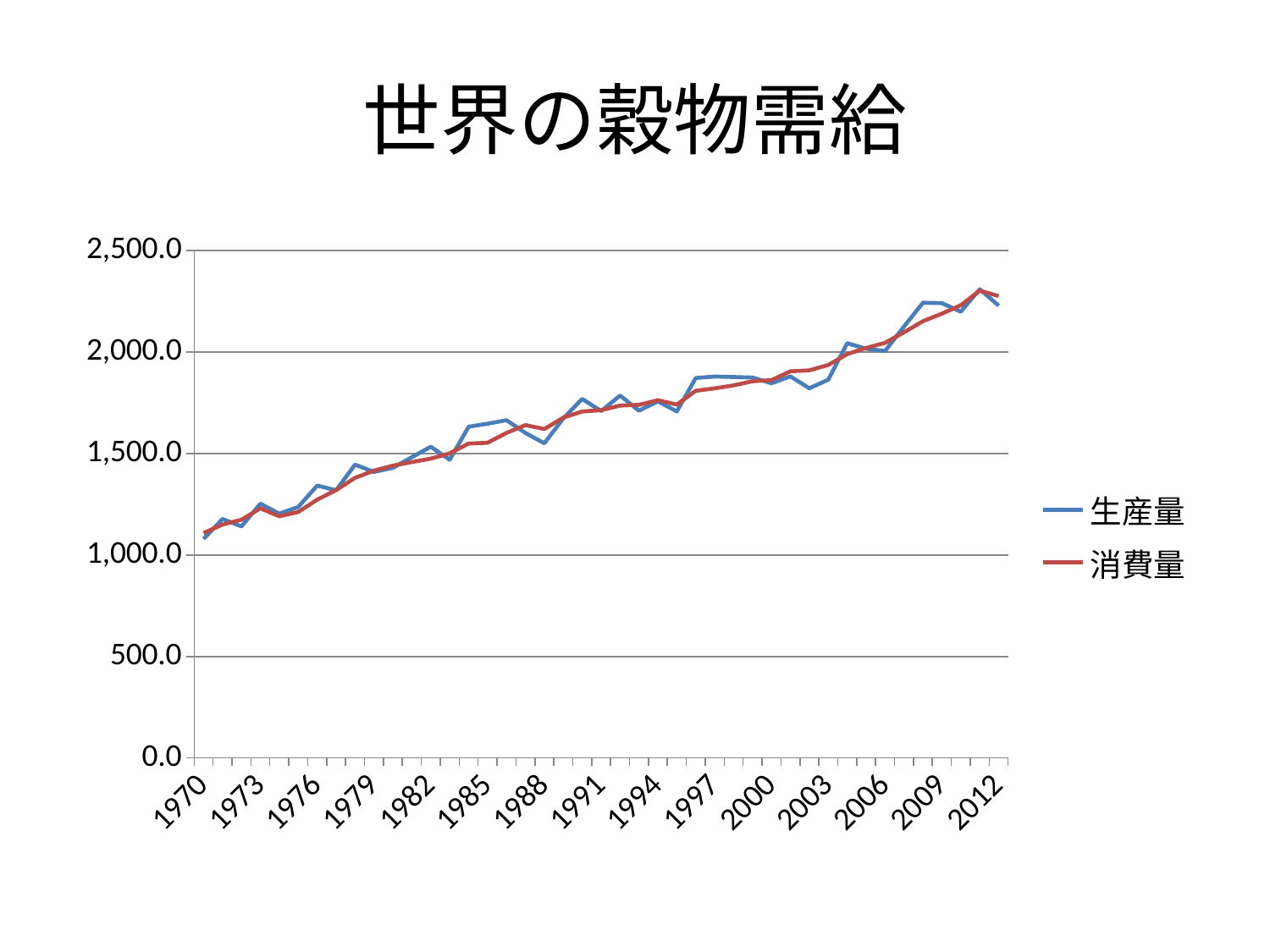

# 世界の穀物需給

### Chart

| Category | 生産量 | 消費量 |
|---|---|---|
| 1970 | 1078.7060000000001 | 1107.951 |
| 1971 | 1177.258 | 1149.974 |
| 1972 | 1140.61 | 1173.6209999999999 |
| 1973 | 1252.955 | 1229.811 |
| 1974 | 1203.498 | 1190.464 |
| 1975 | 1236.535 | 1211.8339999999998 |
| 1976 | 1341.753 | 1272.763 |
| 1977 | 1318.999 | 1319.4370000000001 |
| 1978 | 1445.1419999999998 | 1380.0639999999999 |
| 1979 | 1409.235 | 1415.6939999999972 |
| 1980 | 1429.238 | 1439.934 |
| 1981 | 1481.9080000000001 | 1457.8039999999999 |
| 1982 | 1532.992 | 1474.637 |
| 1983 | 1469.439 | 1500.9180000000001 |
| 1984 | 1631.753 | 1548.984 |
| 1985 | 1646.507 | 1552.701 |
| 1986 | 1664.024 | 1601.375 |
| 1987 | 1600.953 | 1639.717 |
| 1988 | 1550.234 | 1620.401 |
| 1989 | 1672.6599999999999 | 1676.726 |
| 1990 | 1769.019 | 1706.972 |
| 1991 | 1708.978 | 1713.608 |
| 1992 | 1785.5729999999999 | 1736.066 |
| 1993 | 1710.782 | 1739.6929999999998 |
| 1994 | 1756.6219999999998 | 1762.289 |
| 1995 | 1707.249 | 1740.895 |
| 1996 | 1871.926000000001 | 1808.8819999999998 |
| 1997 | 1879.026 | 1820.8839999999998 |
| 1998 | 1876.807 | 1835.3129999999999 |
| 1999 | 1874.086 | 1855.875 |
| 2000 | 1846.008 | 1861.1849999999972 |
| 2001 | 1879.6399999999999 | 1904.766 |
| 2002 | 1821.443 | 1909.426000000001 |
| 2003 | 1863.55 | 1935.944 |
| 2004 | 2043.1689999999999 | 1989.562 |
| 2005 | 2016.481 | 2020.031 |
| 2006 | 2004.74 | 2044.939 |
| 2007 | 2125.456 | 2096.826 |
| 2008 | 2242.633 | 2151.755 |
| 2009 | 2240.598 | 2188.798 |
| 2010 | 2198.622 | 2230.0 |
| 2011 | 2309.392000000001 | 2302.15 |
| 2012 | 2228.273 | 2275.38 |